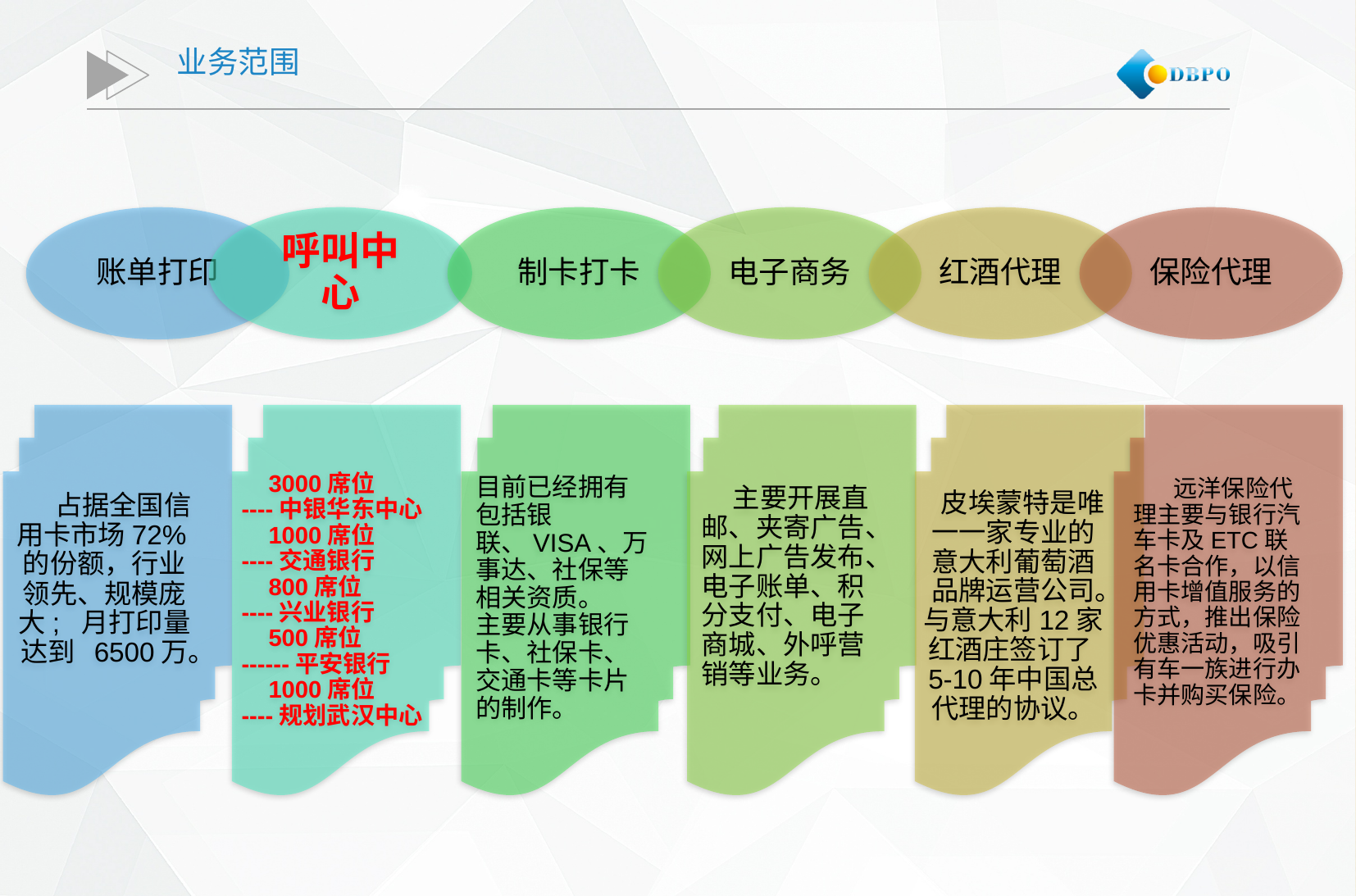

# 业务范围
账单打印
呼叫中心
制卡打卡
电子商务
红酒代理
保险代理
     占据全国信用卡市场72%的份额，行业领先、规模庞大;  月打印量达到  6500万。

    3000席位
----中银华东中心
    1000席位
----交通银行
    800席位
----兴业银行
    500席位
------平安银行
    1000席位
----规划武汉中心

目前已经拥有包括银联、VISA、万事达、社保等相关资质。
主要从事银行卡、社保卡、交通卡等卡片的制作。

    主要开展直邮、夹寄广告、网上广告发布、电子账单、积分支付、电子商城、外呼营销等业务。

  皮埃蒙特是唯一一家专业的意大利葡萄酒品牌运营公司。与意大利12家红酒庄签订了5-10年中国总代理的协议。

      远洋保险代理主要与银行汽车卡及ETC联名卡合作，以信用卡增值服务的方式，推出保险优惠活动，吸引有车一族进行办卡并购买保险。